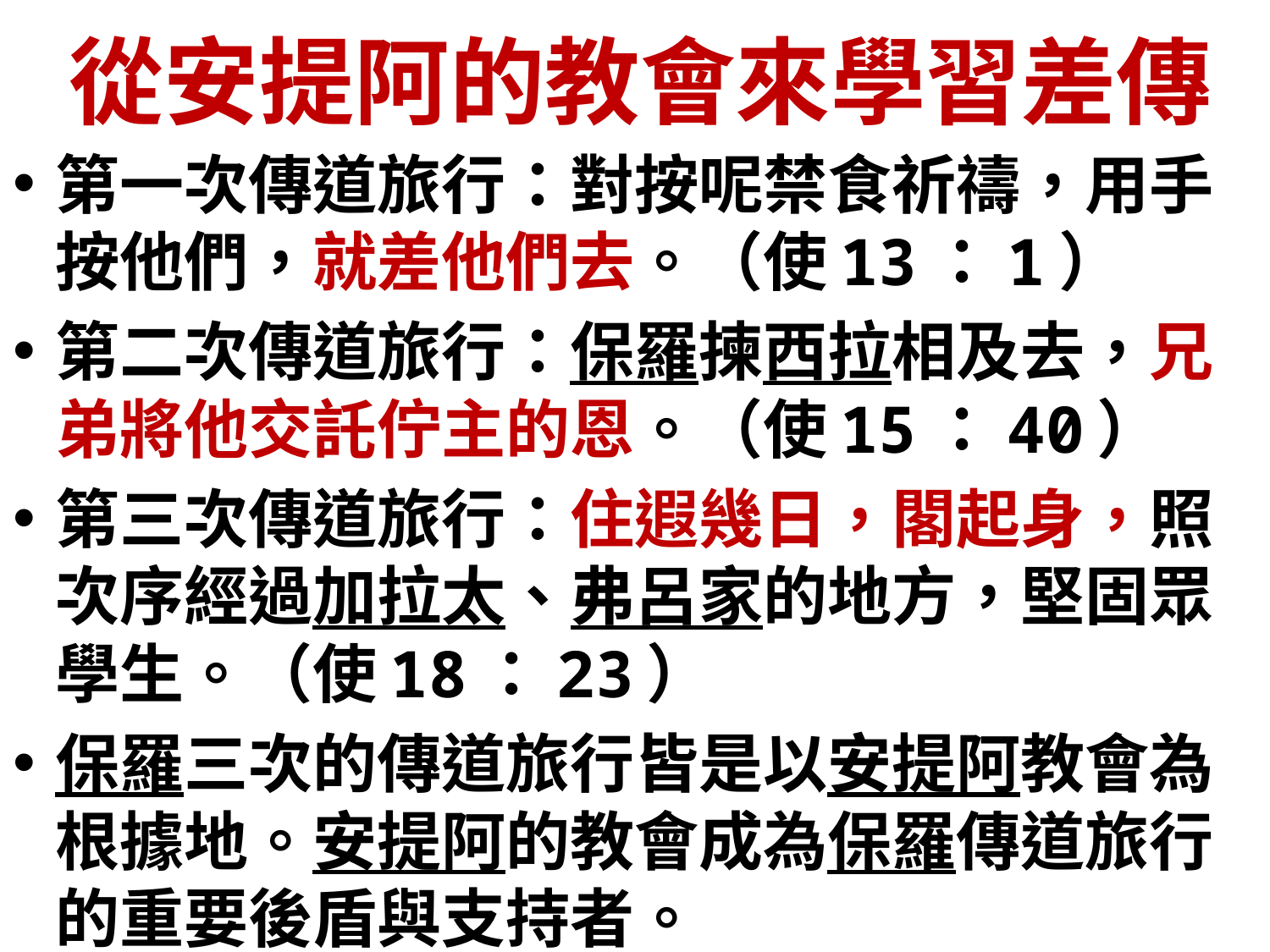

# 從安提阿的教會來學習差傳
第一次傳道旅行：對按呢禁食祈禱，用手按他們，就差他們去。（使13：1）
第二次傳道旅行：保羅揀西拉相及去，兄弟將他交託佇主的恩。（使15：40）
第三次傳道旅行：住遐幾日，閣起身，照次序經過加拉太、弗呂家的地方，堅固眾學生。（使18：23）
保羅三次的傳道旅行皆是以安提阿教會為根據地。安提阿的教會成為保羅傳道旅行的重要後盾與支持者。